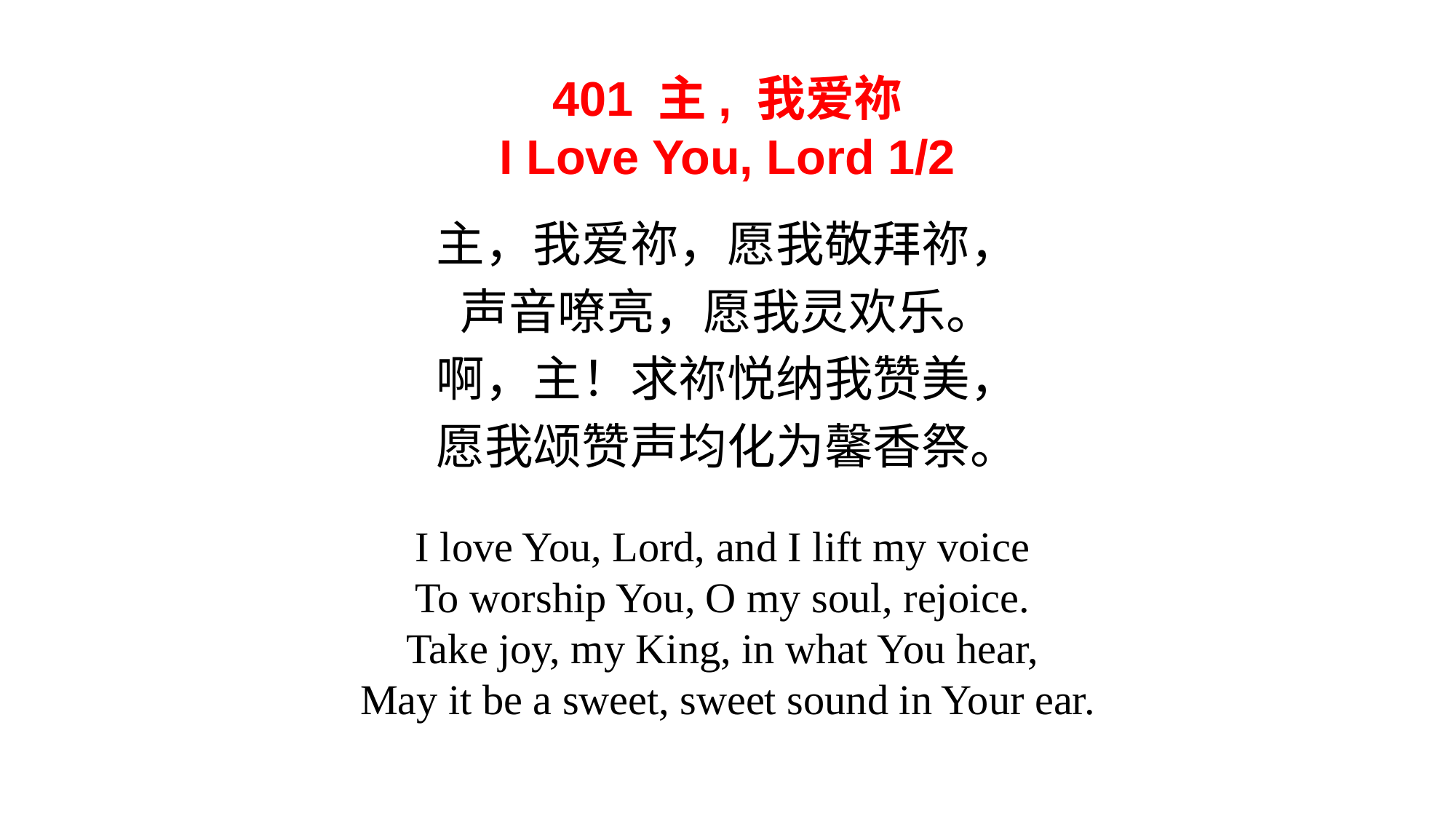

401 主, 我爱祢
I Love You, Lord 1/2
主，我爱祢，愿我敬拜祢，
声音嘹亮，愿我灵欢乐。
啊，主！求祢悦纳我赞美，
愿我颂赞声均化为馨香祭。

I love You, Lord, and I lift my voice
To worship You, O my soul, rejoice.
Take joy, my King, in what You hear,
 May it be a sweet, sweet sound in Your ear.